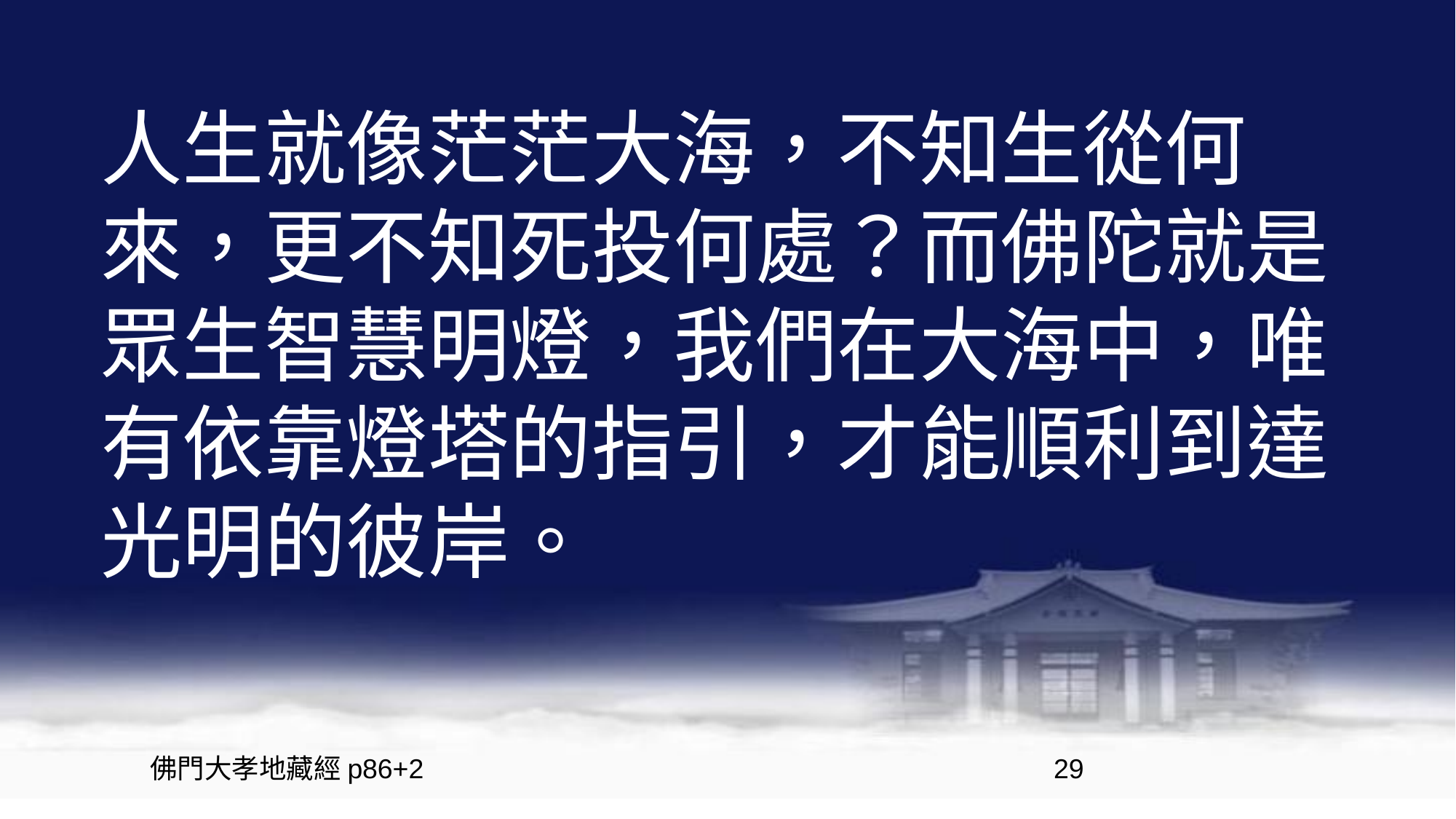

人生就像茫茫大海，不知生從何來，更不知死投何處？而佛陀就是眾生智慧明燈，我們在大海中，唯有依靠燈塔的指引，才能順利到達光明的彼岸。
佛門大孝地藏經p86+2
29